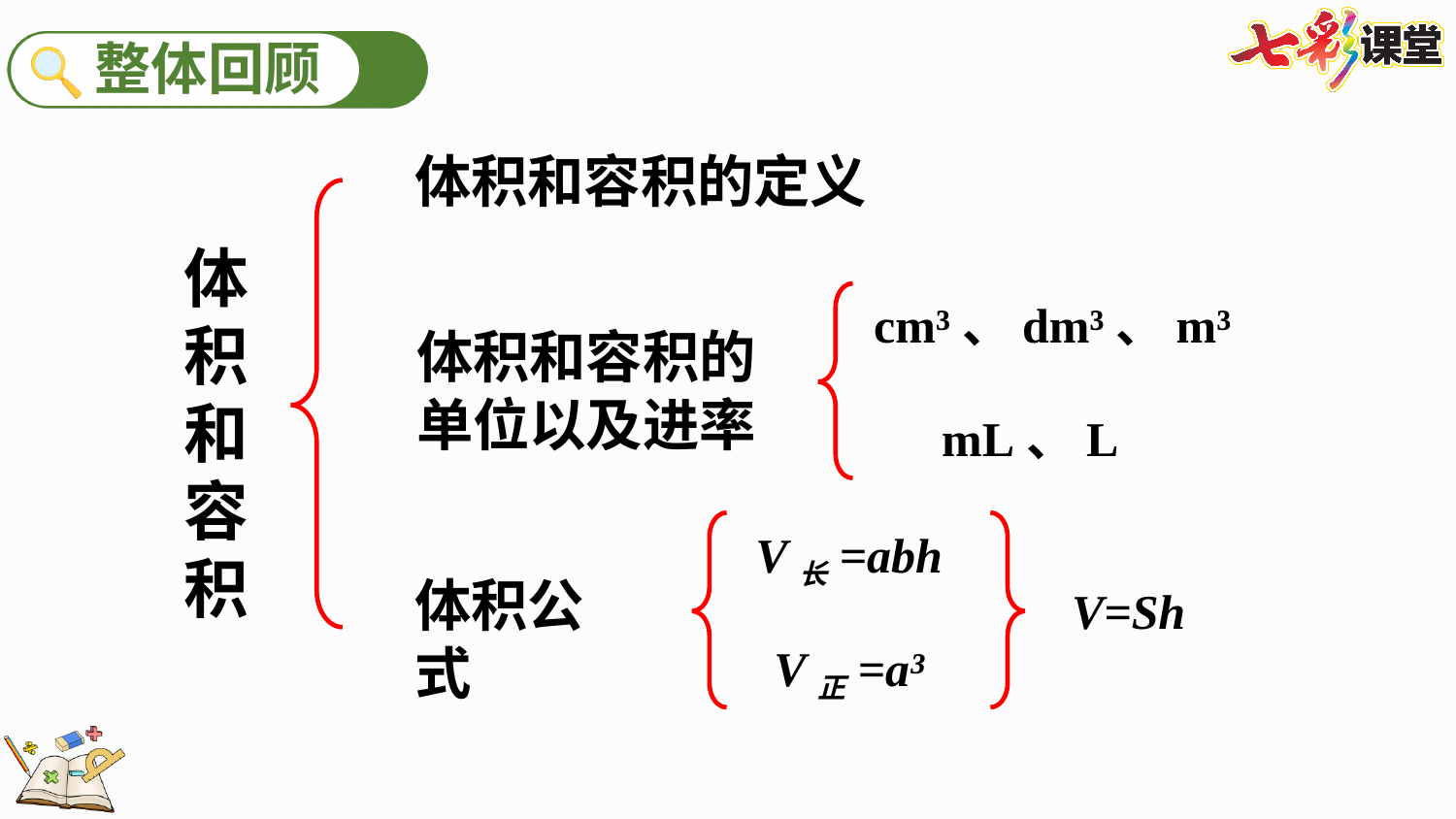

体积和容积的定义

体积和容积

cm³、dm³、m³
体积和容积的单位以及进率
mL、L

V长=abh

体积公式
V=Sh
V正=a³